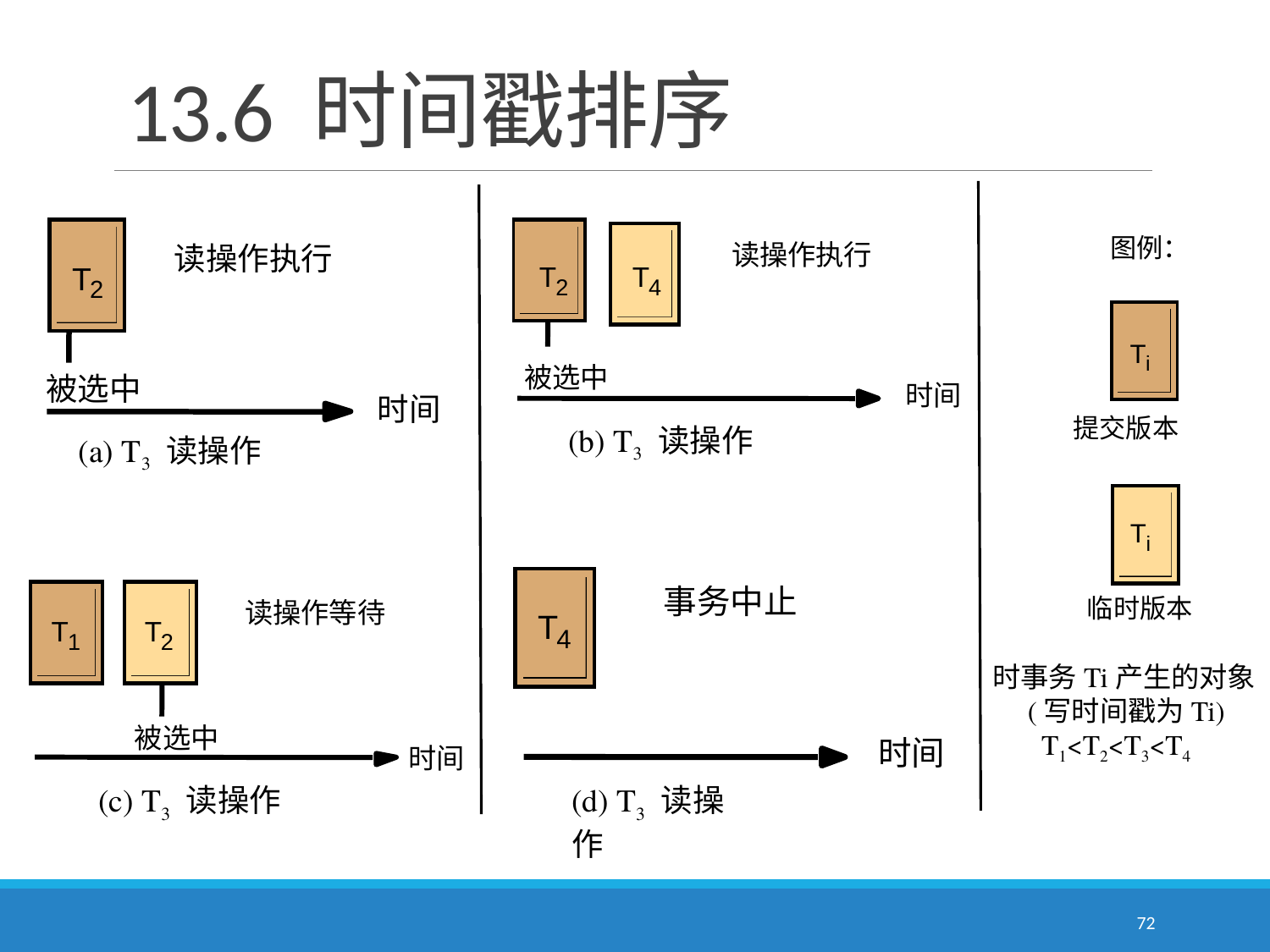

# 13.6 时间戳排序

图例：
读操作执行
读操作执行
T
T
T

2
4
2

T
i
被选中
被选中
时间
时间

提交版本

(b) T3 读操作
(a) T3 读操作

T
i

事务中止

临时版本
读操作等待
T
T
T
4
1
2
时事务Ti产生的对象
     (写时间戳为Ti)
       T1<T2<T3<T4

被选中
时间
时间

(c) T3 读操作
(d) T3 读操作
72